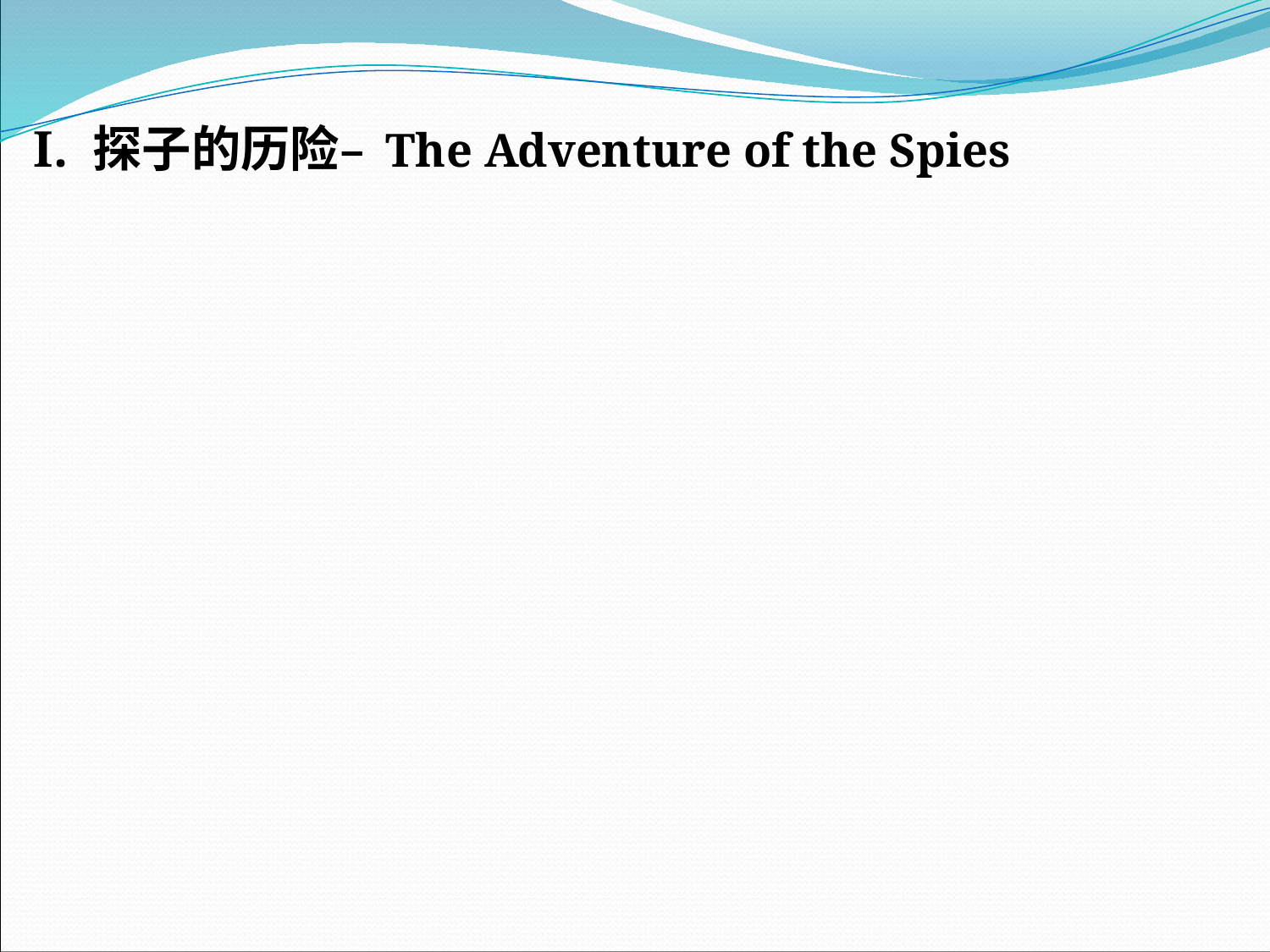

I. 探子的历险– The Adventure of the Spies

#